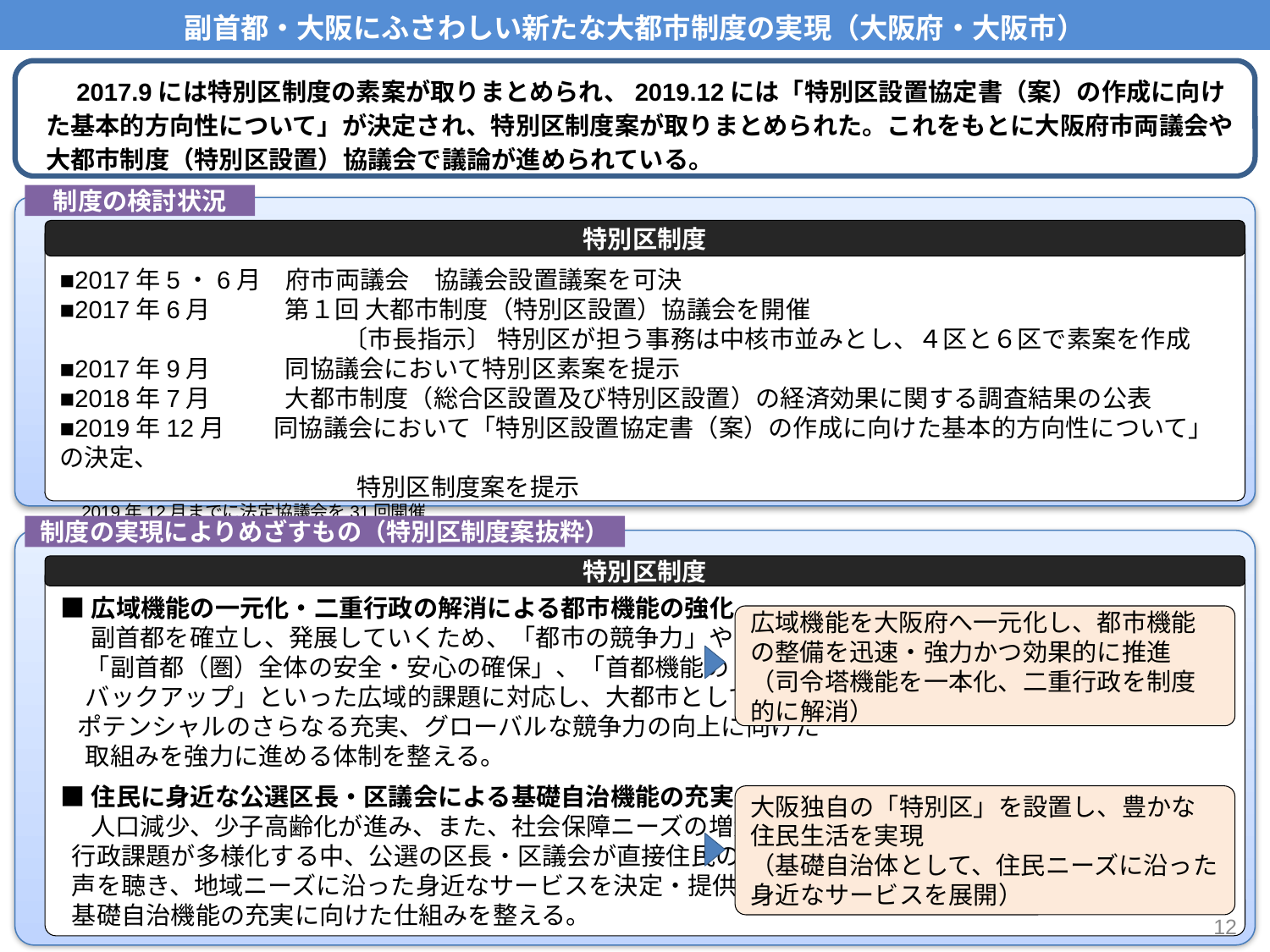

副首都・大阪にふさわしい新たな大都市制度の実現（大阪府・大阪市）
　2017.9には特別区制度の素案が取りまとめられ、2019.12には「特別区設置協定書（案）の作成に向けた基本的方向性について」が決定され、特別区制度案が取りまとめられた。これをもとに大阪府市両議会や大都市制度（特別区設置）協議会で議論が進められている。

制度の検討状況

特別区制度

■2017年5・6月　府市両議会　協議会設置議案を可決
■2017年6月　　　第１回 大都市制度（特別区設置）協議会を開催
　　　　　　　　　　　  〔市長指示〕 特別区が担う事務は中核市並みとし、４区と６区で素案を作成
■2017年9月　　　同協議会において特別区素案を提示
■2018年7月　　　大都市制度（総合区設置及び特別区設置）の経済効果に関する調査結果の公表
■2019年12月　　同協議会において「特別区設置協定書（案）の作成に向けた基本的方向性について」の決定、
　　　　　　　　　　　　特別区制度案を提示
　2019年12月までに法定協議会を31回開催
制度の実現によりめざすもの（特別区制度案抜粋）

特別区制度

■広域機能の一元化・二重行政の解消による都市機能の強化
　 副首都を確立し、発展していくため、「都市の競争力」や
　「副首都（圏）全体の安全・安心の確保」、「首都機能の
　バックアップ」といった広域的課題に対応し、大都市としての
  ポテンシャルのさらなる充実、グローバルな競争力の向上に向けた
　取組みを強力に進める体制を整える。

■住民に身近な公選区長・区議会による基礎自治機能の充実
　 人口減少、少子高齢化が進み、また、社会保障ニーズの増大や
 行政課題が多様化する中、公選の区長・区議会が直接住民の
 声を聴き、地域ニーズに沿った身近なサービスを決定・提供できる
 基礎自治機能の充実に向けた仕組みを整える。

広域機能を大阪府へ一元化し、都市機能の整備を迅速・強力かつ効果的に推進（司令塔機能を一本化、二重行政を制度的に解消）

大阪独自の「特別区」を設置し、豊かな住民生活を実現
（基礎自治体として、住民ニーズに沿った身近なサービスを展開）

12